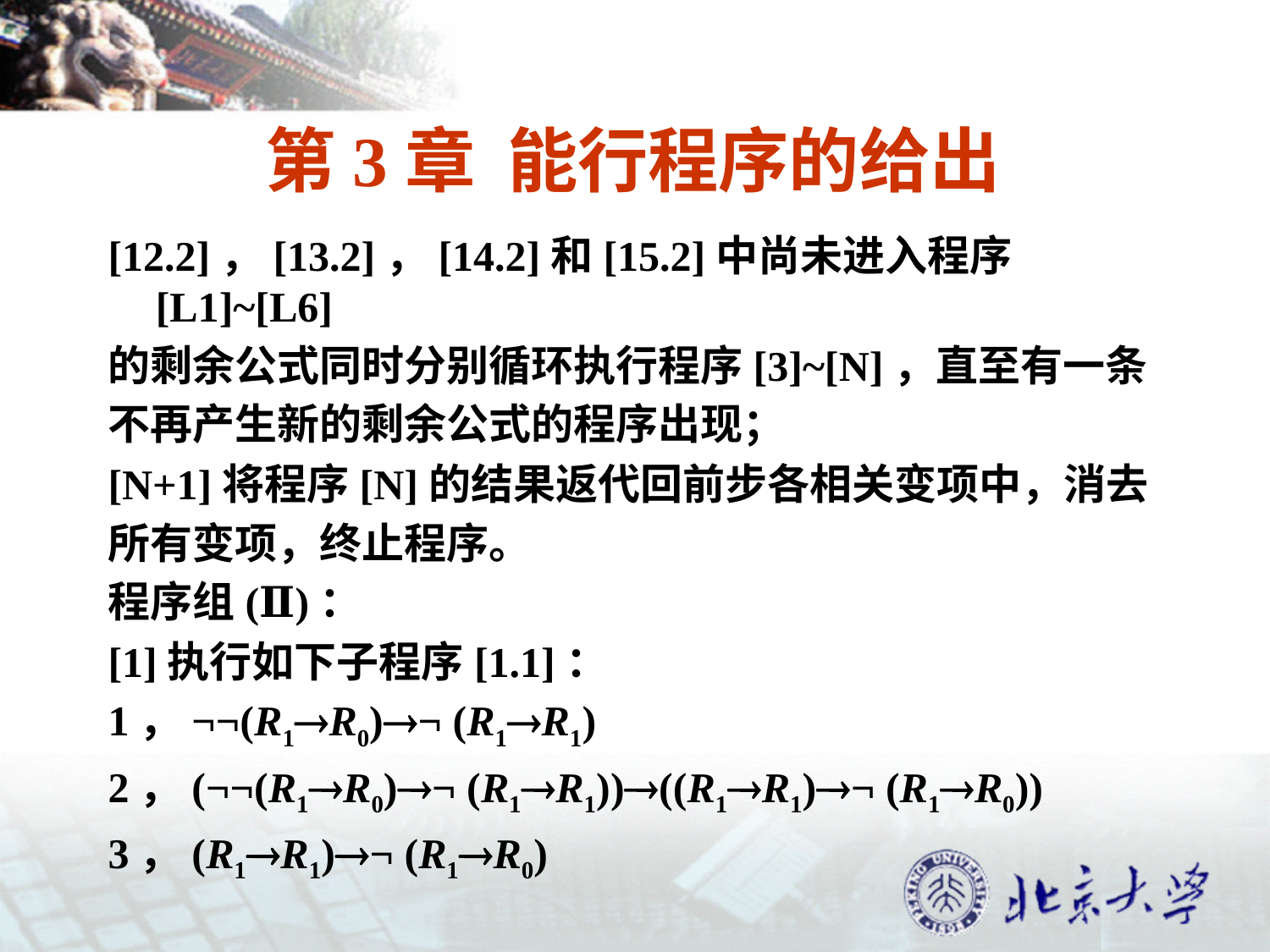

# 第3章  能行程序的给出
[12.2]，[13.2]，[14.2]和[15.2]中尚未进入程序[L1]~[L6]
的剩余公式同时分别循环执行程序[3]~[N]，直至有一条
不再产生新的剩余公式的程序出现；
[N+1]将程序[N]的结果返代回前步各相关变项中，消去
所有变项，终止程序。
程序组(Ⅱ)：
[1]执行如下子程序[1.1]：
1，¬¬(R1→R0)→¬ (R1→R1)
2，(¬¬(R1→R0)→¬ (R1→R1))→((R1→R1)→¬ (R1→R0))
3，(R1→R1)→¬ (R1→R0)